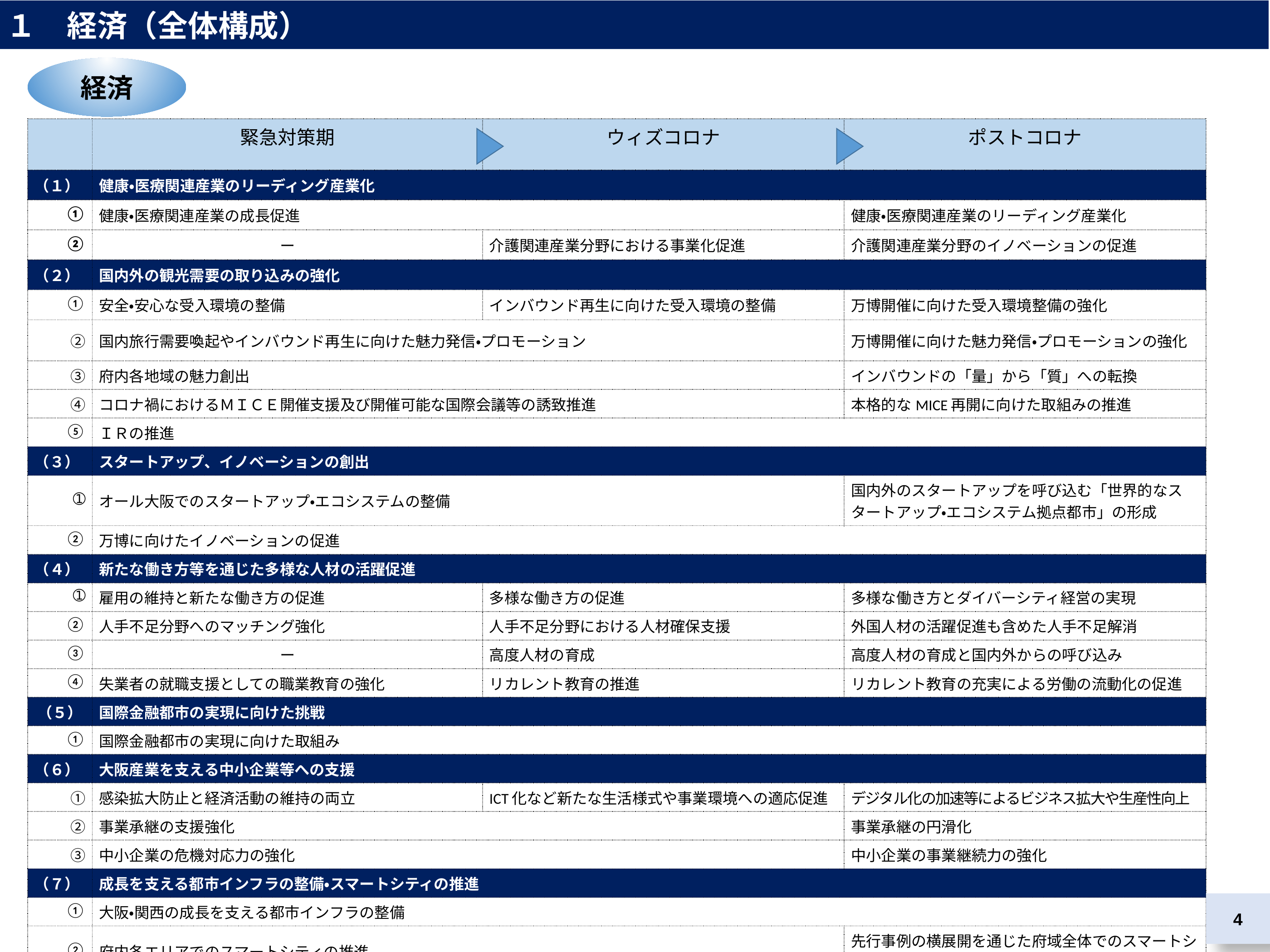

１　経済（全体構成）

経済
|  | 緊急対策期 | ウィズコロナ | ポストコロナ |
| --- | --- | --- | --- |
| （１） | 健康・医療関連産業のリーディング産業化 |  |  |
| ① | 健康・医療関連産業の成長促進 |  | 健康・医療関連産業のリーディング産業化 |
| ② | ー | 介護関連産業分野における事業化促進 | 介護関連産業分野のイノベーションの促進 |
| （２） | 国内外の観光需要の取り込みの強化 |  |  |
| ① | 安全・安心な受入環境の整備 | インバウンド再生に向けた受入環境の整備 | 万博開催に向けた受入環境整備の強化 |
| ② | 国内旅行需要喚起やインバウンド再生に向けた魅力発信・プロモーション |  | 万博開催に向けた魅力発信・プロモーションの強化 |
| ③ | 府内各地域の魅力創出 |  | インバウンドの「量」から「質」への転換 |
| ④ | コロナ禍におけるＭＩＣＥ開催支援及び開催可能な国際会議等の誘致推進 |  | 本格的なMICE再開に向けた取組みの推進 |
| ⑤ | ＩＲの推進 |  |  |
| （３） | スタートアップ、イノベーションの創出 |  |  |
| ➀ | オール大阪でのスタートアップ・エコシステムの整備 |  | 国内外のスタートアップを呼び込む「世界的なスタートアップ・エコシステム拠点都市」の形成 |
| ② | 万博に向けたイノベーションの促進 |  |  |
| （４） | 新たな働き方等を通じた多様な人材の活躍促進 |  |  |
| ➀ | 雇用の維持と新たな働き方の促進 | 多様な働き方の促進 | 多様な働き方とダイバーシティ経営の実現 |
| ② | 人手不足分野へのマッチング強化 | 人手不足分野における人材確保支援 | 外国人材の活躍促進も含めた人手不足解消 |
| ③ | ー | 高度人材の育成 | 高度人材の育成と国内外からの呼び込み |
| ④ | 失業者の就職支援としての職業教育の強化 | リカレント教育の推進 | リカレント教育の充実による労働の流動化の促進 |
| （５） | 国際金融都市の実現に向けた挑戦 |  |  |
| ① | 国際金融都市の実現に向けた取組み |  |  |
| （６） | 大阪産業を支える中小企業等への支援 |  |  |
| ➀ | 感染拡大防止と経済活動の維持の両立 | ICT化など新たな生活様式や事業環境への適応促進 | デジタル化の加速等によるビジネス拡大や生産性向上 |
| ② | 事業承継の支援強化 |  | 事業承継の円滑化 |
| ③ | 中小企業の危機対応力の強化 |  | 中小企業の事業継続力の強化 |
| （７） | 成長を支える都市インフラの整備・スマートシティの推進 |  |  |
| ① | 大阪・関西の成長を支える都市インフラの整備 |  |  |
| ② | 府内各エリアでのスマートシティの推進 |  | 先行事例の横展開を通じた府域全体でのスマートシティの展開 |

4